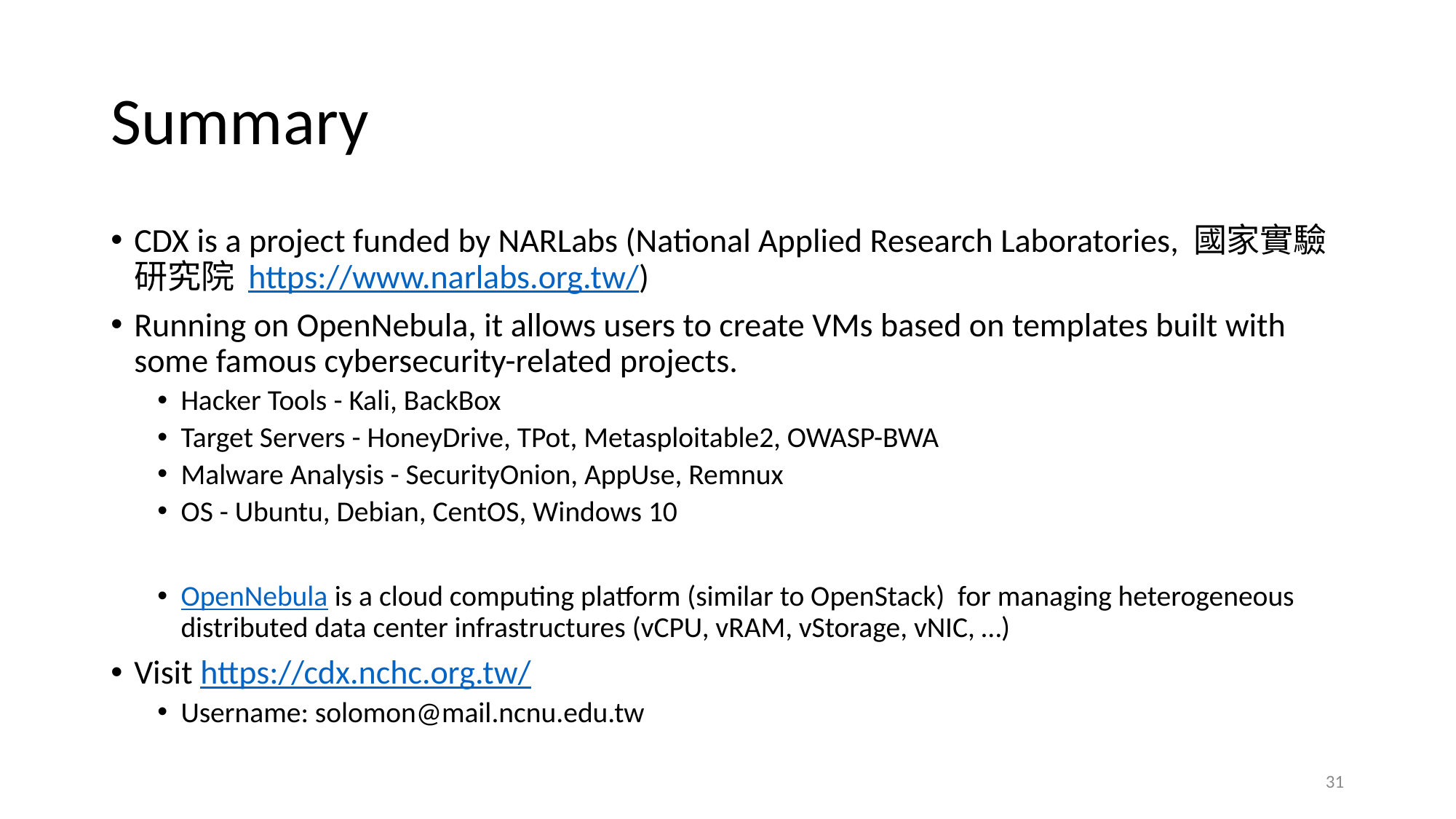

# Summary
CDX is a project funded by NARLabs (National Applied Research Laboratories, 國家實驗研究院 https://www.narlabs.org.tw/)
Running on OpenNebula, it allows users to create VMs based on templates built with some famous cybersecurity-related projects.
Hacker Tools - Kali, BackBox
Target Servers - HoneyDrive, TPot, Metasploitable2, OWASP-BWA
Malware Analysis - SecurityOnion, AppUse, Remnux
OS - Ubuntu, Debian, CentOS, Windows 10

OpenNebula is a cloud computing platform (similar to OpenStack)  for managing heterogeneous distributed data center infrastructures (vCPU, vRAM, vStorage, vNIC, …)
Visit https://cdx.nchc.org.tw/
Username: solomon@mail.ncnu.edu.tw

31